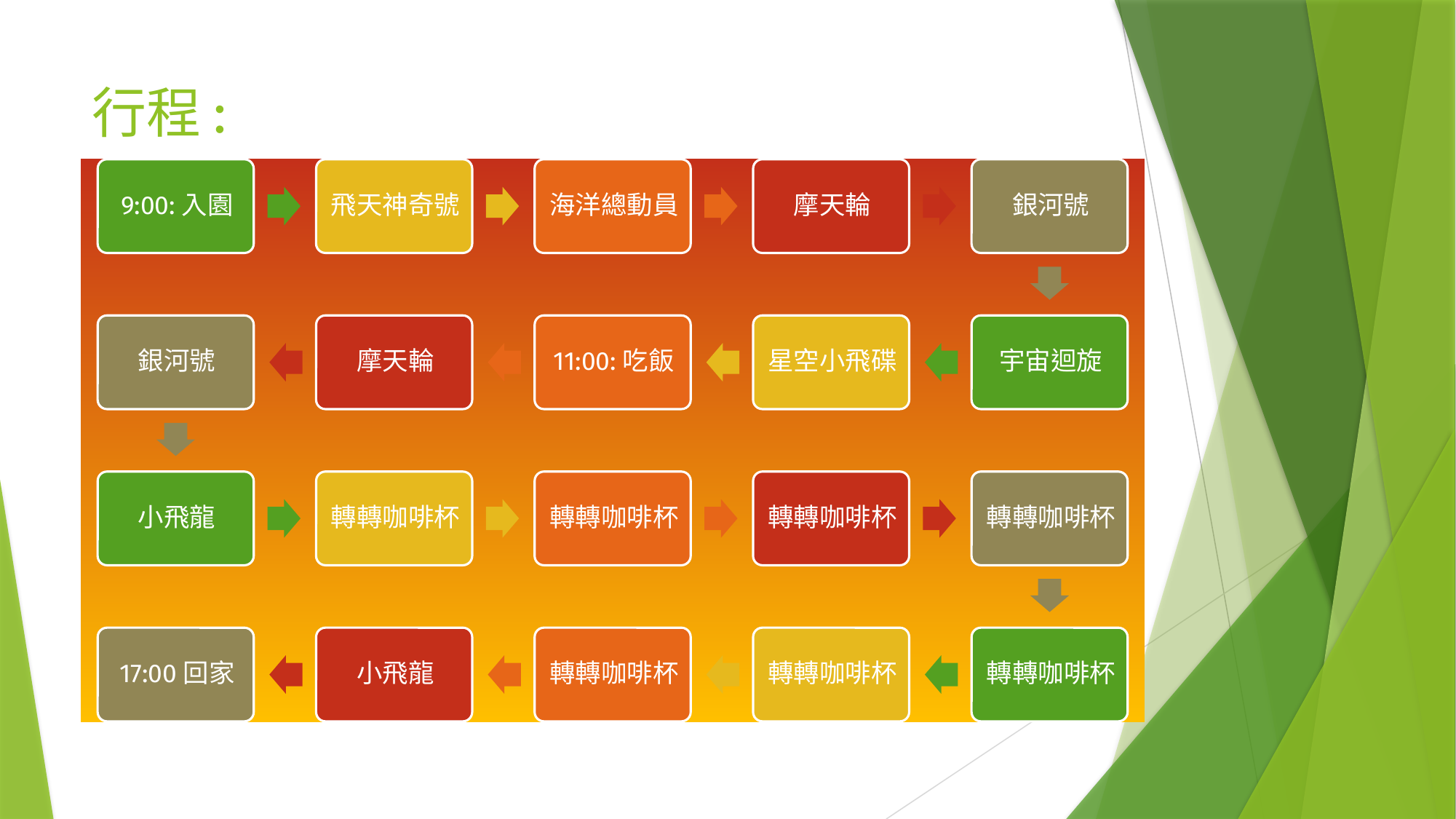

# 行程:
9:00:入園

飛天神奇號

海洋總動員

摩天輪

銀河號

宇宙迴旋

星空小飛碟

11:00:吃飯

摩天輪

銀河號

小飛龍

轉轉咖啡杯

轉轉咖啡杯

轉轉咖啡杯

轉轉咖啡杯

轉轉咖啡杯

轉轉咖啡杯

轉轉咖啡杯

小飛龍

17:00回家